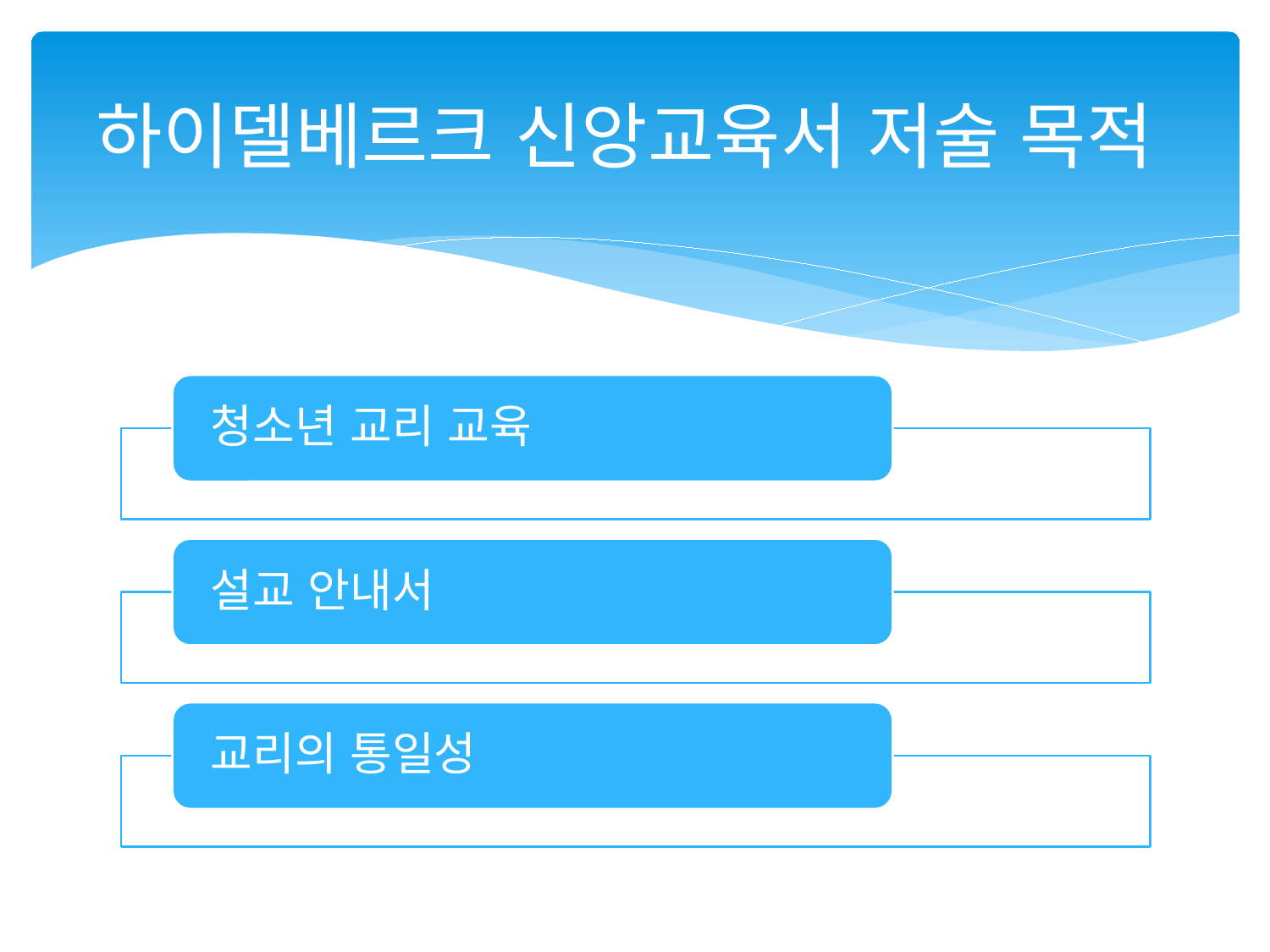

# 하이델베르크 신앙교육서 저술 목적
청소년 교리 교육
설교 안내서
교리의 통일성